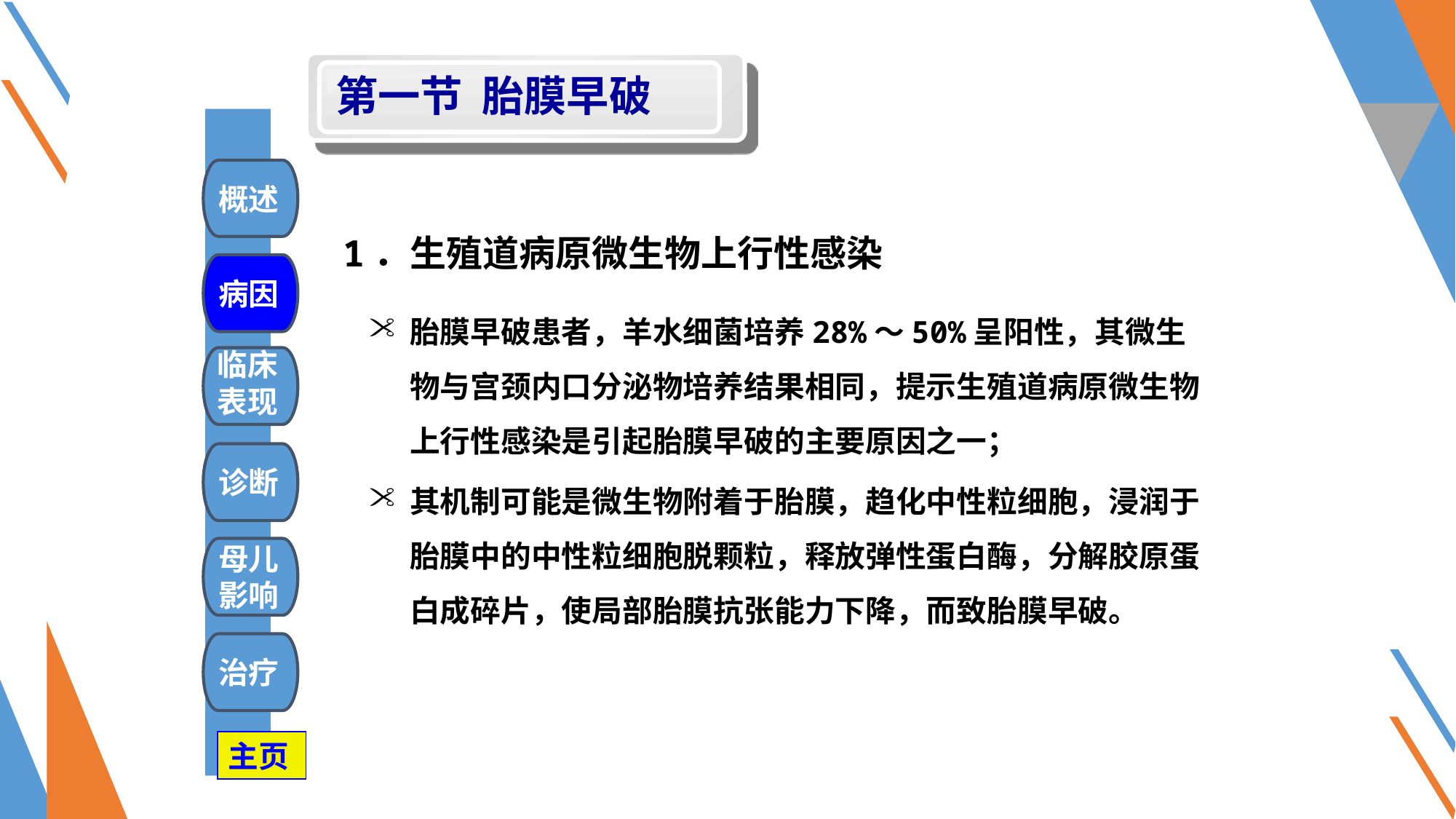

第一节  胎膜早破

概述

1．生殖道病原微生物上行性感染
病因
胎膜早破患者，羊水细菌培养28%～50%呈阳性，其微生物与宫颈内口分泌物培养结果相同，提示生殖道病原微生物上行性感染是引起胎膜早破的主要原因之一；
其机制可能是微生物附着于胎膜，趋化中性粒细胞，浸润于胎膜中的中性粒细胞脱颗粒，释放弹性蛋白酶，分解胶原蛋白成碎片，使局部胎膜抗张能力下降，而致胎膜早破。
临床
表现

诊断
母儿
影响
治疗
主页